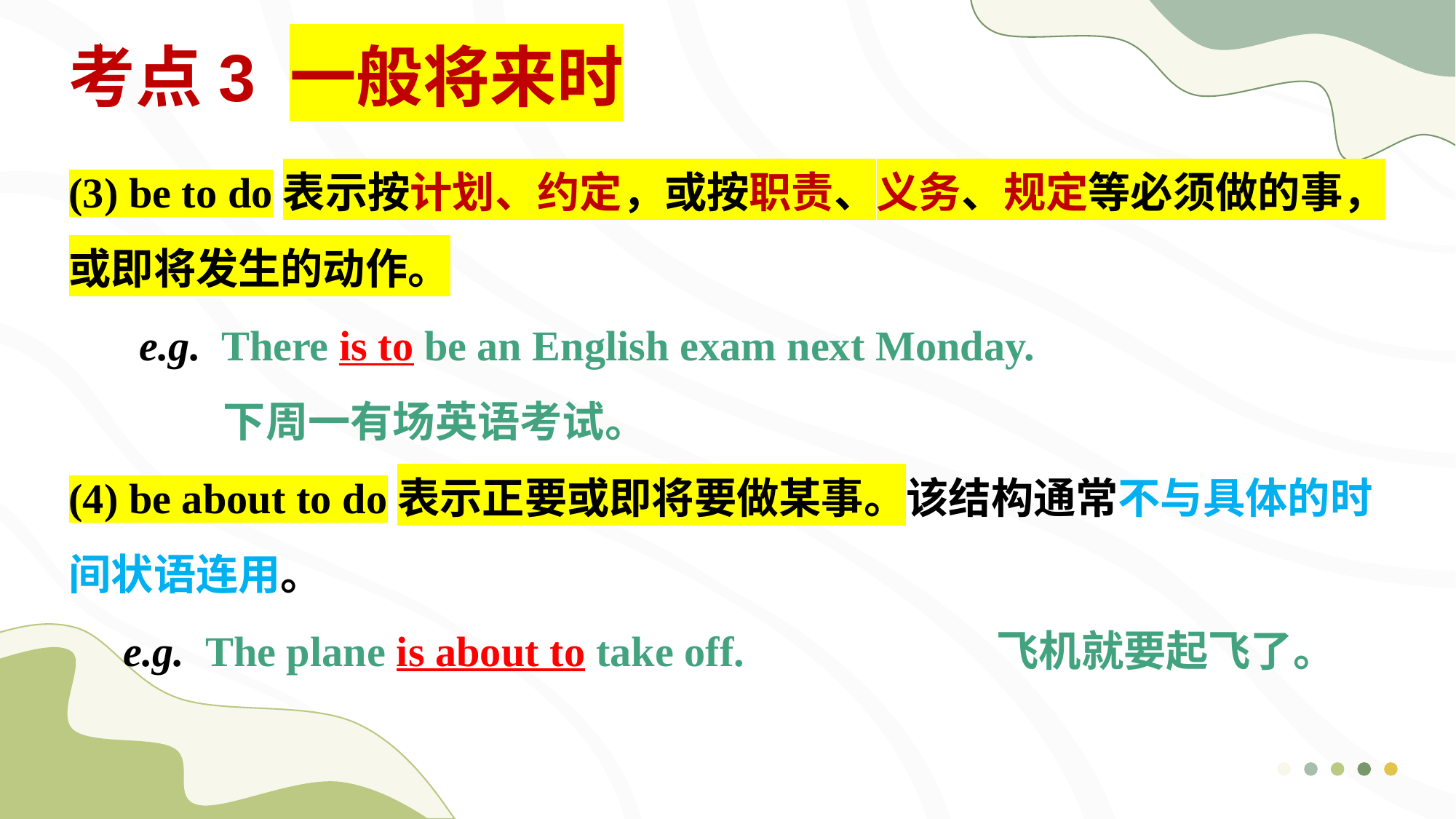

考点3 一般将来时

(3) be to do表示按计划、约定，或按职责、义务、规定等必须做的事，或即将发生的动作。
e.g.  There is to be an English exam next Monday.
  下周一有场英语考试。
(4) be about to do表示正要或即将要做某事。该结构通常不与具体的时间状语连用。
e.g.  The plane is about to take off.			飞机就要起飞了。